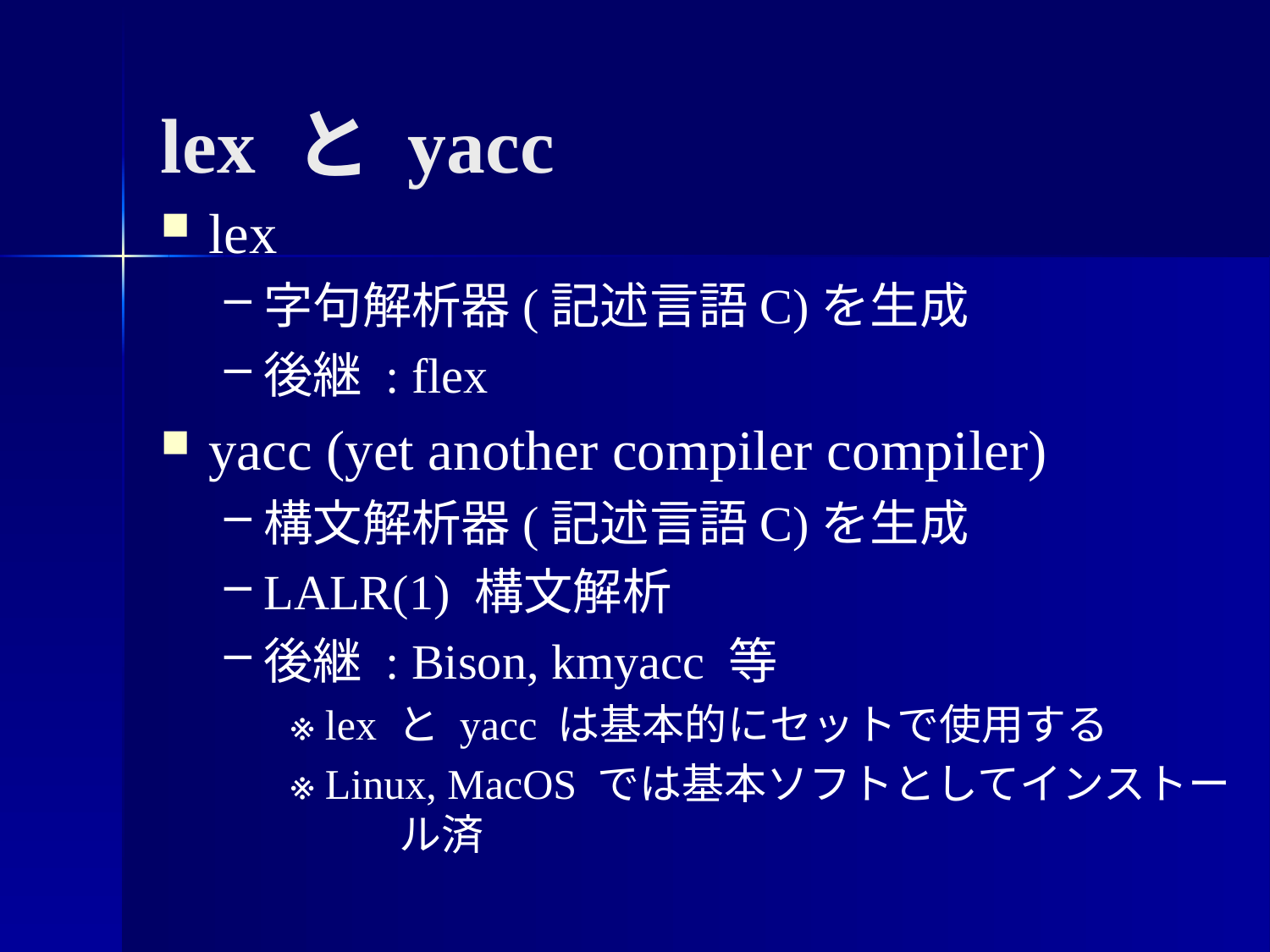

lex と yacc
lex
字句解析器(記述言語C)を生成
後継 : flex
yacc (yet another compiler compiler)
構文解析器(記述言語C)を生成
LALR(1) 構文解析
後継 : Bison, kmyacc 等
※ lex と yacc は基本的にセットで使用する
※ Linux, MacOS では基本ソフトとしてインストール済